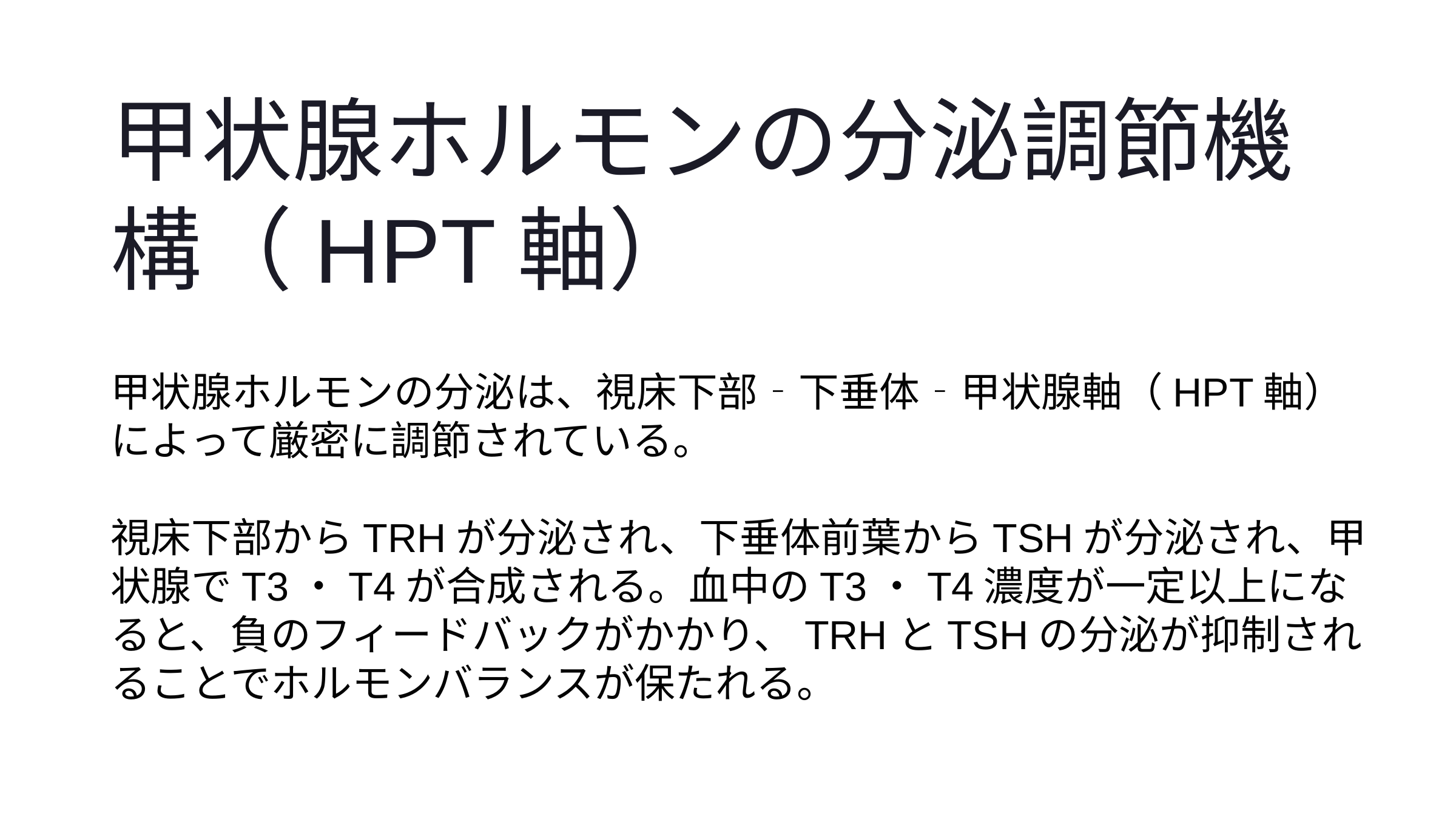

甲状腺ホルモンの分泌調節機構（HPT軸）
甲状腺ホルモンの分泌は、視床下部‐下垂体‐甲状腺軸（HPT軸）によって厳密に調節されている。

視床下部からTRHが分泌され、下垂体前葉からTSHが分泌され、甲状腺でT3・T4が合成される。血中のT3・T4濃度が一定以上になると、負のフィードバックがかかり、TRHとTSHの分泌が抑制されることでホルモンバランスが保たれる。